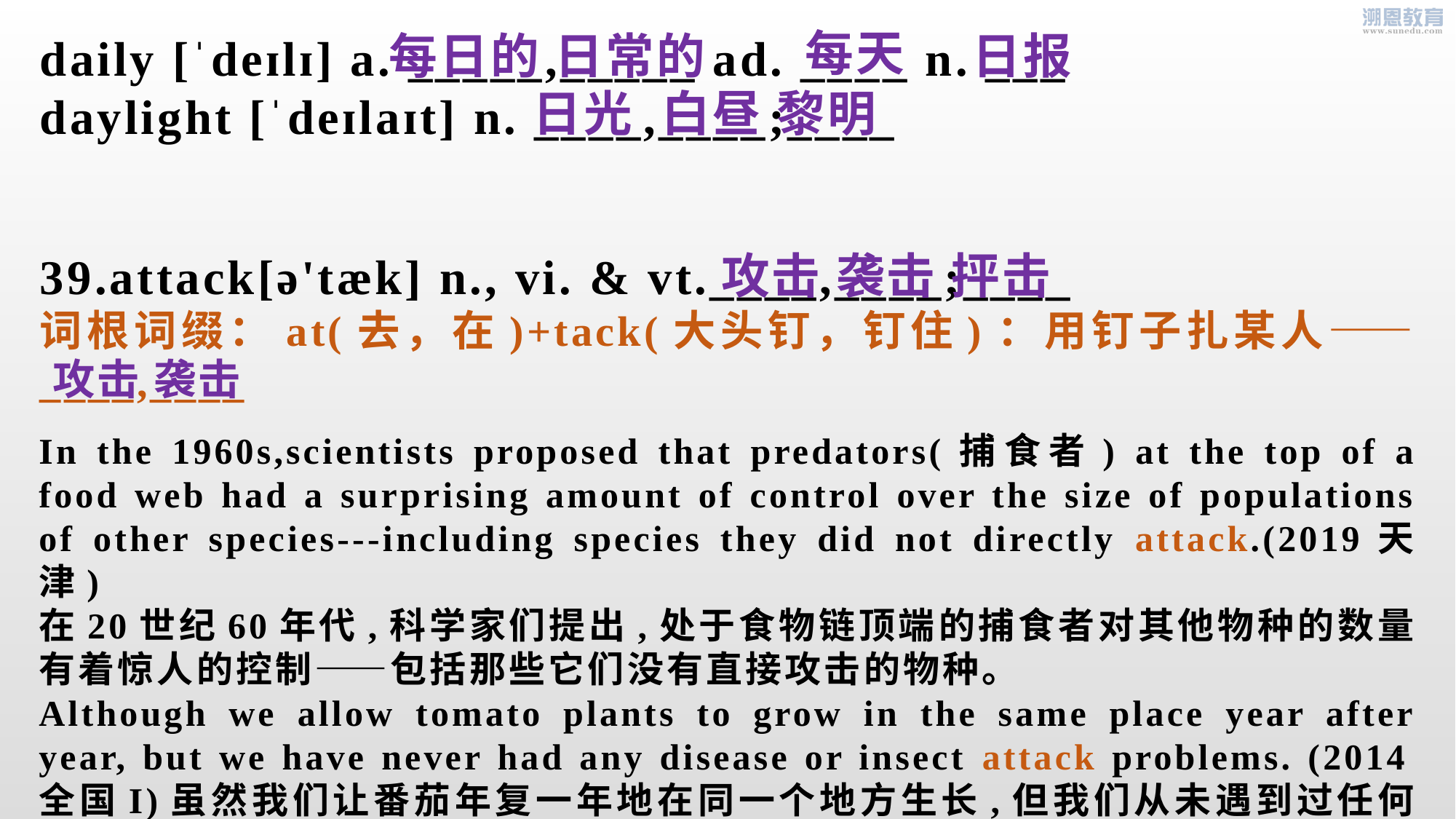

每天
每日的 日常的
日报
daily [ˈdeɪlɪ] a. _____,_____ ad. ____ n. ___
daylight [ˈdeɪlaɪt] n. ____,____;____

39.attack[ə'tæk] n., vi. & vt.____,____;____
词根词缀：at(去，在)+tack(大头钉，钉住)：用钉子扎某人——____,____

日光  白昼 黎明
攻击 袭击 抨击
攻击 袭击
In the 1960s,scientists proposed that predators(捕食者) at the top of a food web had a surprising amount of control over the size of populations of other species---including species they did not directly attack.(2019天津)
在20世纪60年代,科学家们提出,处于食物链顶端的捕食者对其他物种的数量有着惊人的控制——包括那些它们没有直接攻击的物种。
Although we allow tomato plants to grow in the same place year after year, but we have never had any disease or insect attack problems. (2014全国I)虽然我们让番茄年复一年地在同一个地方生长,但我们从未遇到过任何疾病或虫害。